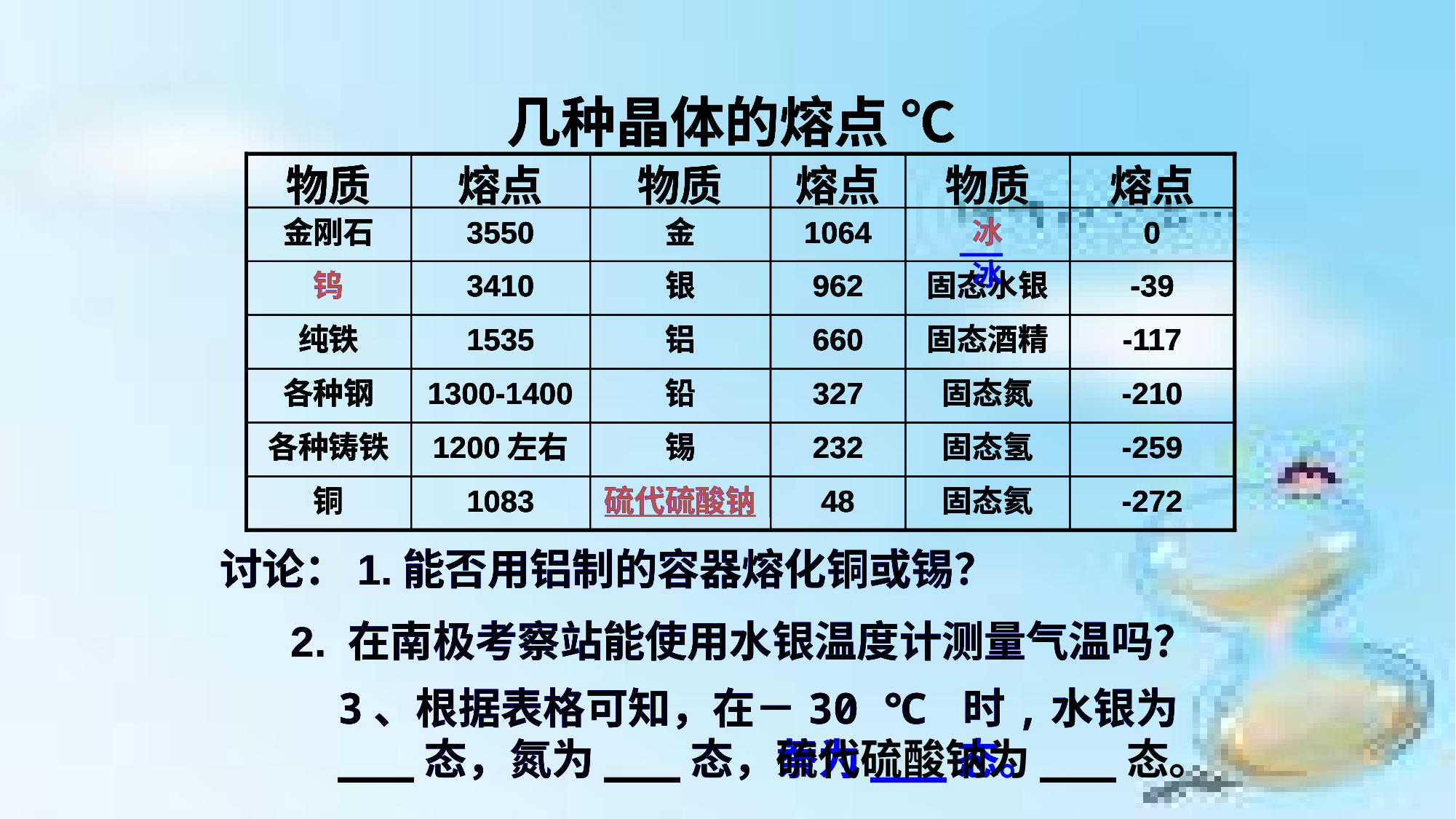

几种晶体的熔点 ℃
物质

熔点

物质

熔点

物质

熔点

金刚石

3550
金
1064
冰
0
钨

3410
银
962
固态水银
-39
纯铁

1535
铝
660
固态酒精
-117
各种钢

1300-1400
铅
327
固态氮
-210
各种铸铁

1200左右
锡
232
固态氢
-259
铜

1083
硫代硫酸钠
48
固态氦
-272

几种晶体的熔点 ℃
物质

熔点

物质

熔点

物质

熔点

金刚石

3550
金
1064
冰
0
钨

3410
银
962
固态水银
-39
纯铁

1535
铝
660
固态酒精
-117
各种钢

1300-1400
铅
327
固态氮
-210
各种铸铁

1200左右
锡
232
固态氢
-259
铜

1083
硫代硫酸钠
48
固态氦
-272

几种晶体的熔点 ℃
物质

熔点

物质

熔点

物质

熔点

金刚石

3550
金
1064
冰
0
钨

3410
银
962
固态水银
-39
纯铁

1535
铝
660
固态酒精
-117
各种钢

1300-1400
铅
327
固态氮
-210
各种铸铁

1200左右
锡
232
固态氢
-259
铜

1083
硫代硫酸钠
48
固态氦
-272

几种晶体的熔点 ℃
物质

熔点

物质

熔点

物质

熔点

金刚石

3550
金
1064

冰
0
钨

3410
银
962
固态水银
-39
纯铁

1535
铝
660
固态酒精
-117
各种钢

1300-1400
铅
327
固态氮
-210
各种铸铁

1200左右
锡
232
固态氢
-259
铜

1083
硫代硫酸钠
48
固态氦
-272

讨论：1.能否用铝制的容器熔化铜或锡？
      2. 在南极考察站能使用水银温度计测量气温吗？
讨论：1.能否用铝制的容器熔化铜或锡？
      2. 在南极考察站能使用水银温度计测量气温吗？
讨论：1.能否用铝制的容器熔化铜或锡？
      2. 在南极考察站能使用水银温度计测量气温吗？
讨论：1.能否用铝制的容器熔化铜或锡？
      2. 在南极考察站能使用水银温度计测量气温吗？
3、根据表格可知，在－30 ℃ 时,水银为___态，氮为___态，萘为___态。
3、根据表格可知，在－30 ℃ 时,水银为___态，氮为___态，萘为___态。
3、根据表格可知，在－30 ℃ 时,水银为___态，氮为___态，萘为___态。
3、根据表格可知，在－30 ℃ 时,水银为___态，氮为___态，硫代硫酸钠为___态。